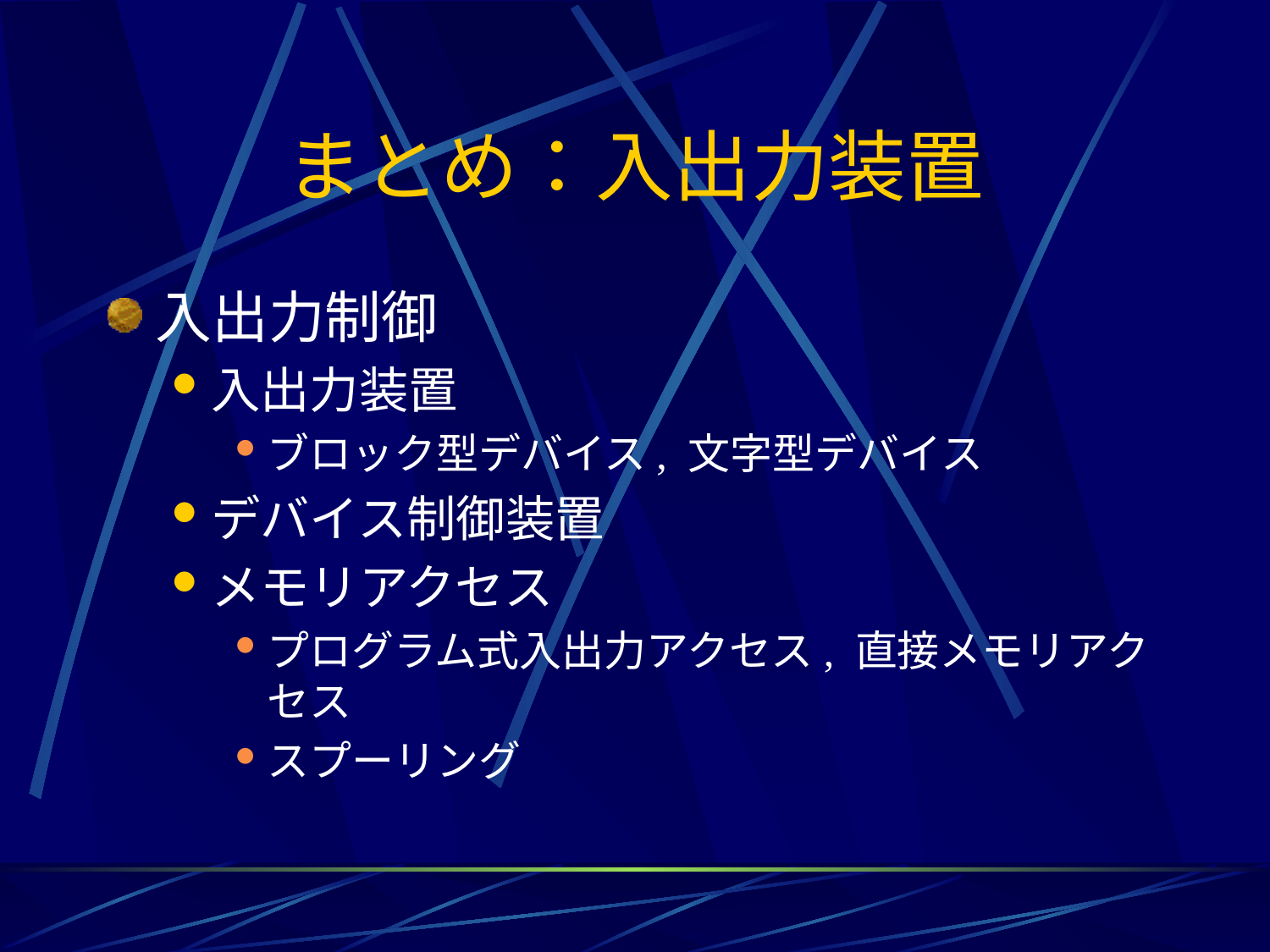

# まとめ：入出力装置
入出力制御
入出力装置
ブロック型デバイス, 文字型デバイス
デバイス制御装置
メモリアクセス
プログラム式入出力アクセス, 直接メモリアクセス
スプーリング